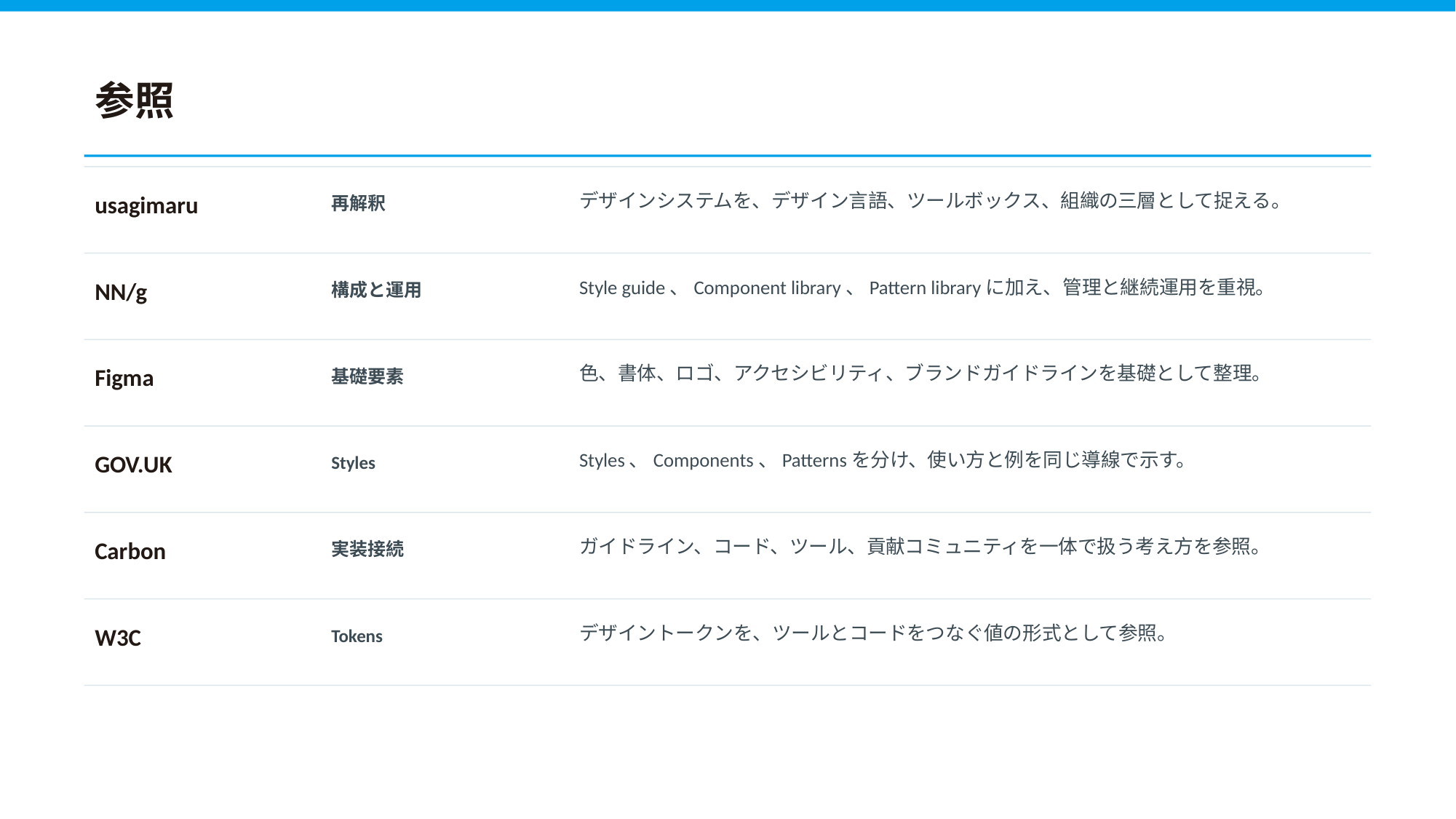

参照

デザインシステムを、デザイン言語、ツールボックス、組織の三層として捉える。
usagimaru
再解釈

Style guide、Component library、Pattern libraryに加え、管理と継続運用を重視。
NN/g
構成と運用

色、書体、ロゴ、アクセシビリティ、ブランドガイドラインを基礎として整理。
Figma
基礎要素

Styles、Components、Patternsを分け、使い方と例を同じ導線で示す。
GOV.UK
Styles

ガイドライン、コード、ツール、貢献コミュニティを一体で扱う考え方を参照。
Carbon
実装接続

デザイントークンを、ツールとコードをつなぐ値の形式として参照。
W3C
Tokens